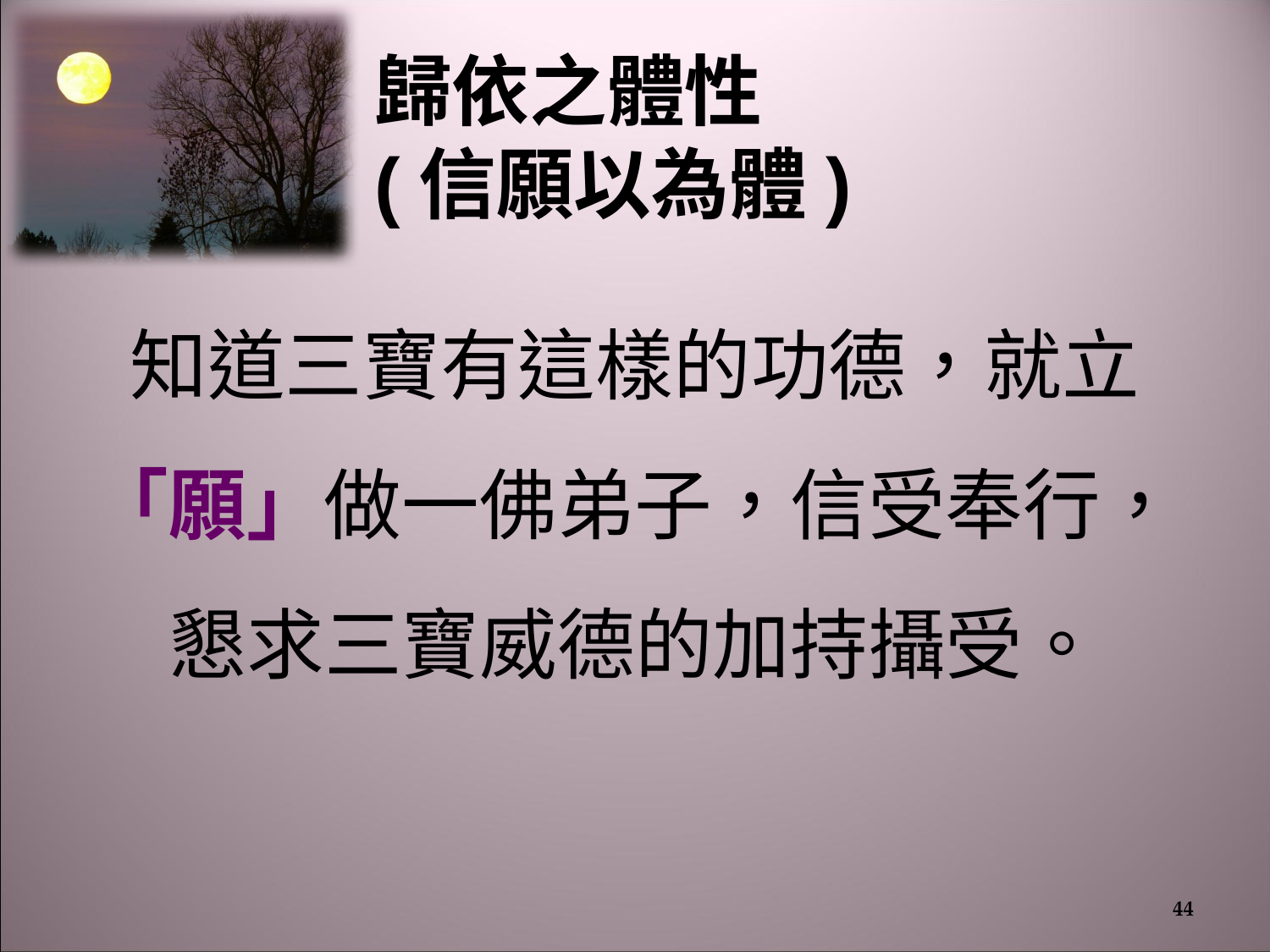

# 歸依之體性 (信願以為體)
知道三寶有這樣的功德，就立「願」做一佛弟子，信受奉行，懇求三寶威德的加持攝受。
44